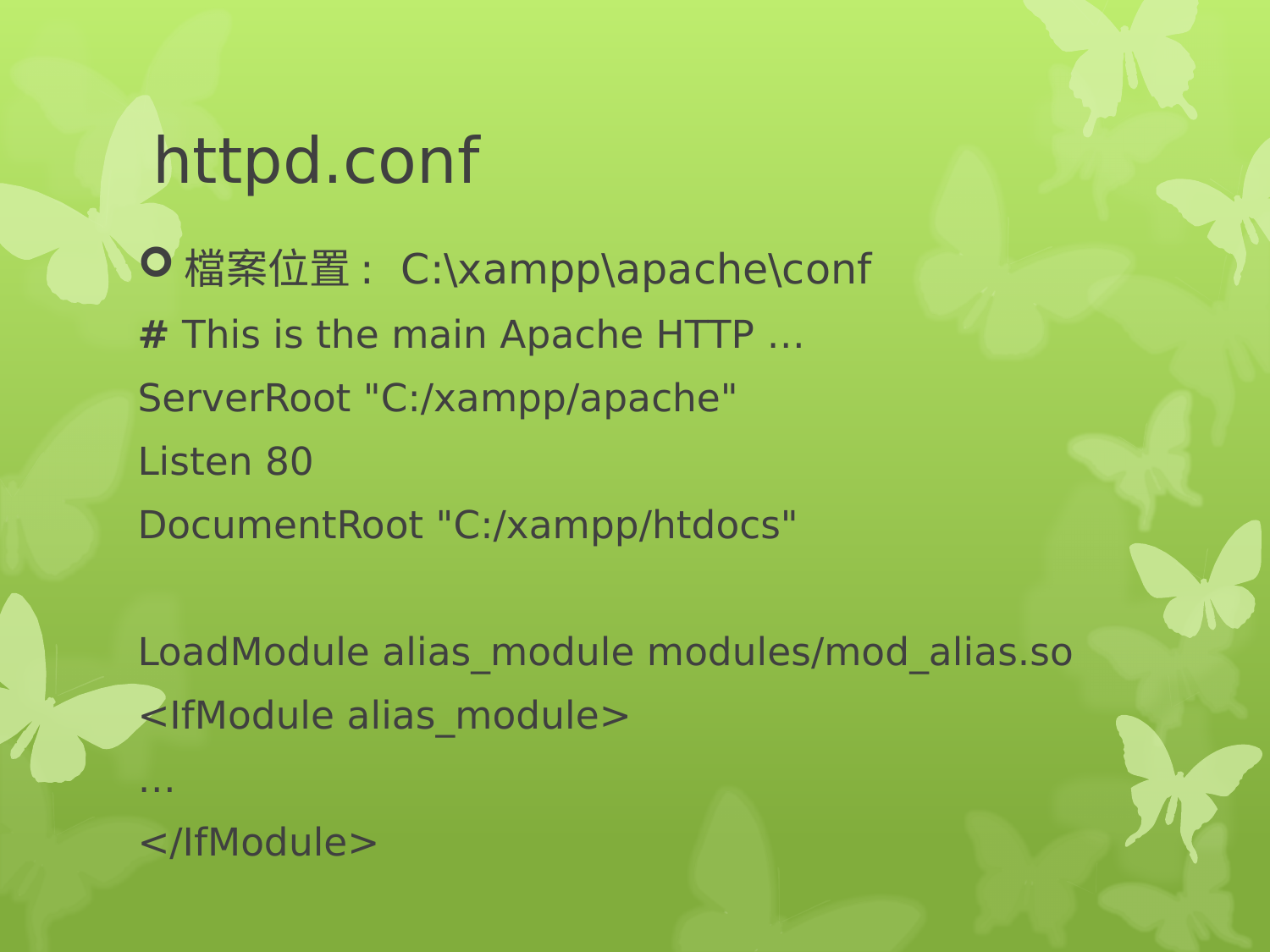

# httpd.conf
檔案位置:  C:\xampp\apache\conf
# This is the main Apache HTTP …
ServerRoot "C:/xampp/apache"
Listen 80
DocumentRoot "C:/xampp/htdocs"

LoadModule alias_module modules/mod_alias.so
<IfModule alias_module>
…
</IfModule>